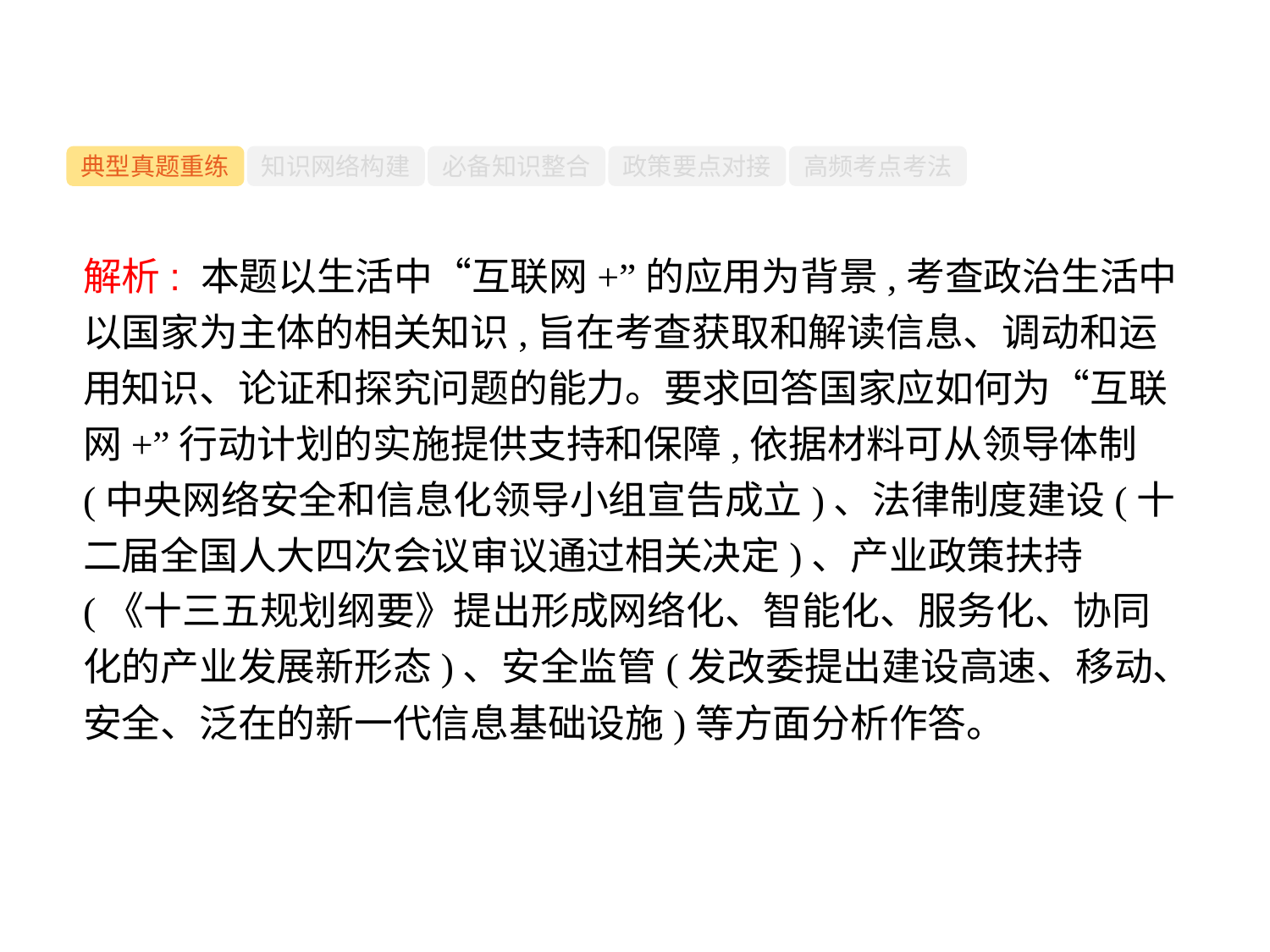

-48-
典型真题重练
知识网络构建
必备知识整合
政策要点对接
高频考点考法
解析: 本题以生活中“互联网+”的应用为背景,考查政治生活中以国家为主体的相关知识,旨在考查获取和解读信息、调动和运用知识、论证和探究问题的能力。要求回答国家应如何为“互联网+”行动计划的实施提供支持和保障,依据材料可从领导体制(中央网络安全和信息化领导小组宣告成立)、法律制度建设(十二届全国人大四次会议审议通过相关决定)、产业政策扶持(《十三五规划纲要》提出形成网络化、智能化、服务化、协同化的产业发展新形态)、安全监管(发改委提出建设高速、移动、安全、泛在的新一代信息基础设施)等方面分析作答。